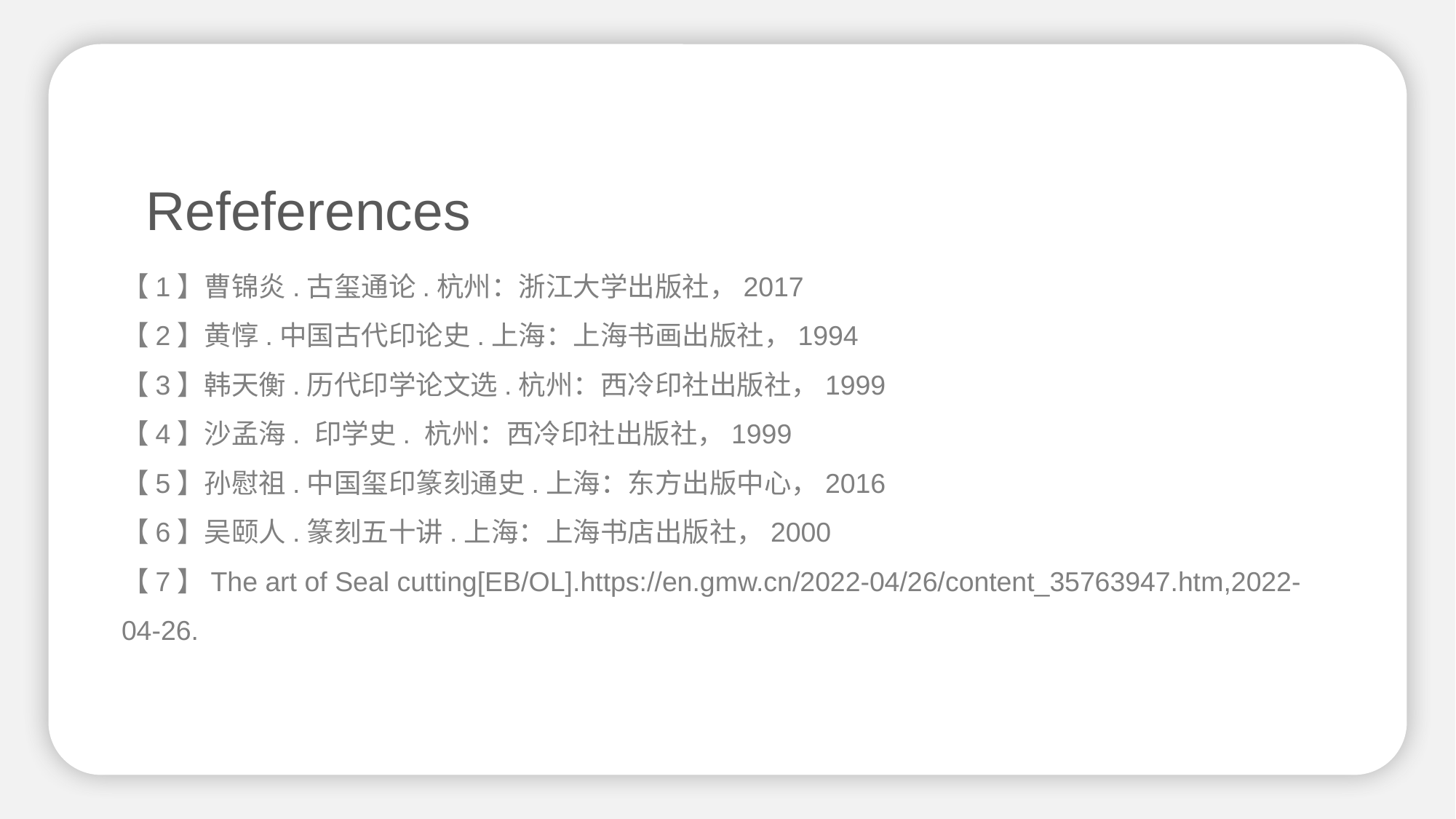

Refeferences
江上渔者
【1】曹锦炎.古玺通论.杭州：浙江大学出版社，2017
【2】黄惇.中国古代印论史.上海：上海书画出版社，1994
【3】韩天衡.历代印学论文选.杭州：西冷印社出版社，1999
【4】沙孟海. 印学史. 杭州：西冷印社出版社，1999
【5】孙慰祖.中国玺印篆刻通史.上海：东方出版中心，2016
【6】吴颐人.篆刻五十讲.上海：上海书店出版社，2000
【7】The art of Seal cutting[EB/OL].https://en.gmw.cn/2022-04/26/content_35763947.htm,2022-04-26.